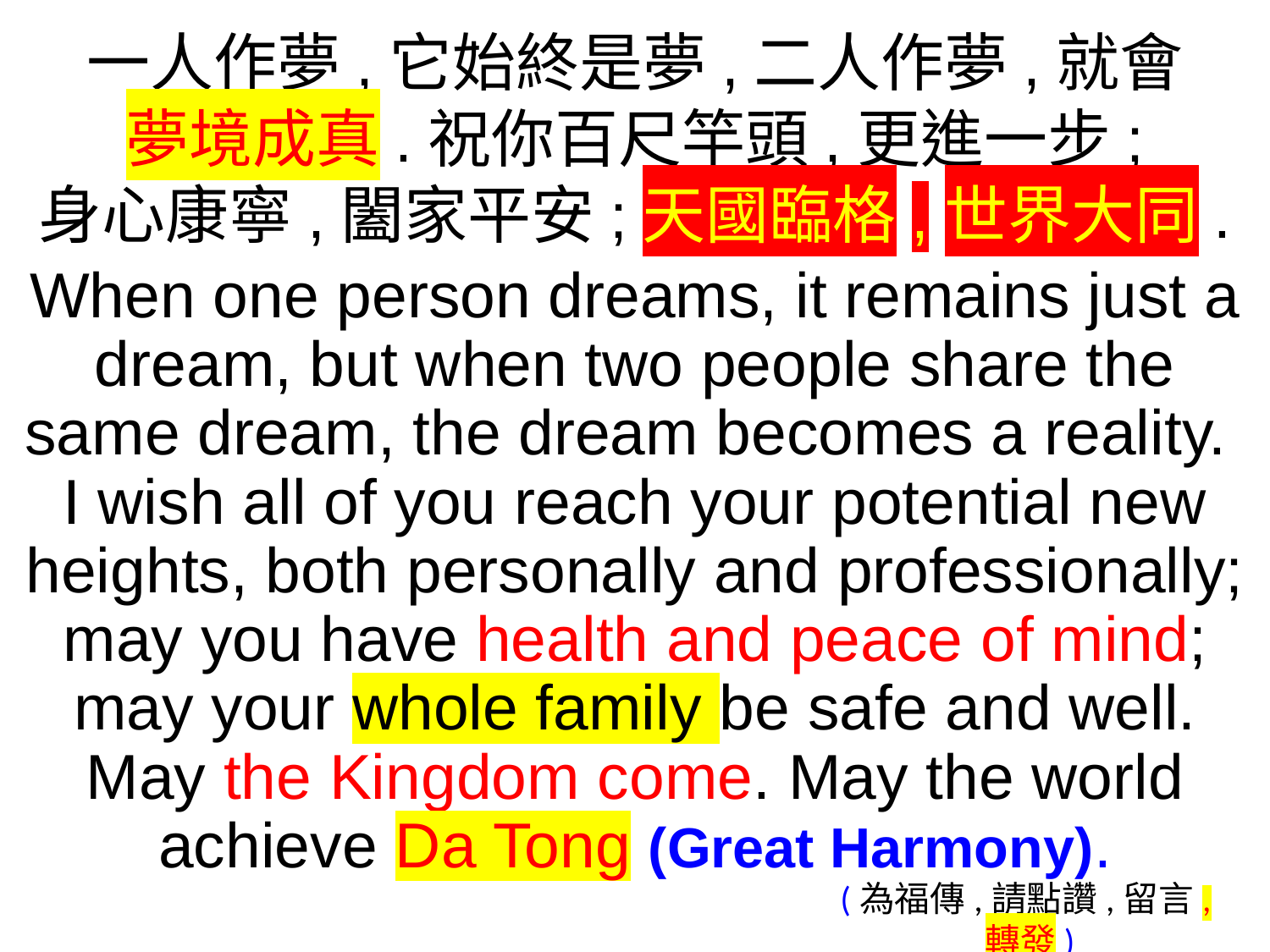

一人作夢,它始終是夢,二人作夢,就會
夢境成真.祝你百尺竿頭,更進一步;
身心康寧,闔家平安;天國臨格,世界大同.
When one person dreams, it remains just a dream, but when two people share the same dream, the dream becomes a reality.
I wish all of you reach your potential new heights, both personally and professionally; may you have health and peace of mind; may your whole family be safe and well. May the Kingdom come. May the world achieve Da Tong (Great Harmony).
(為福傳,請點讚,留言,轉發)